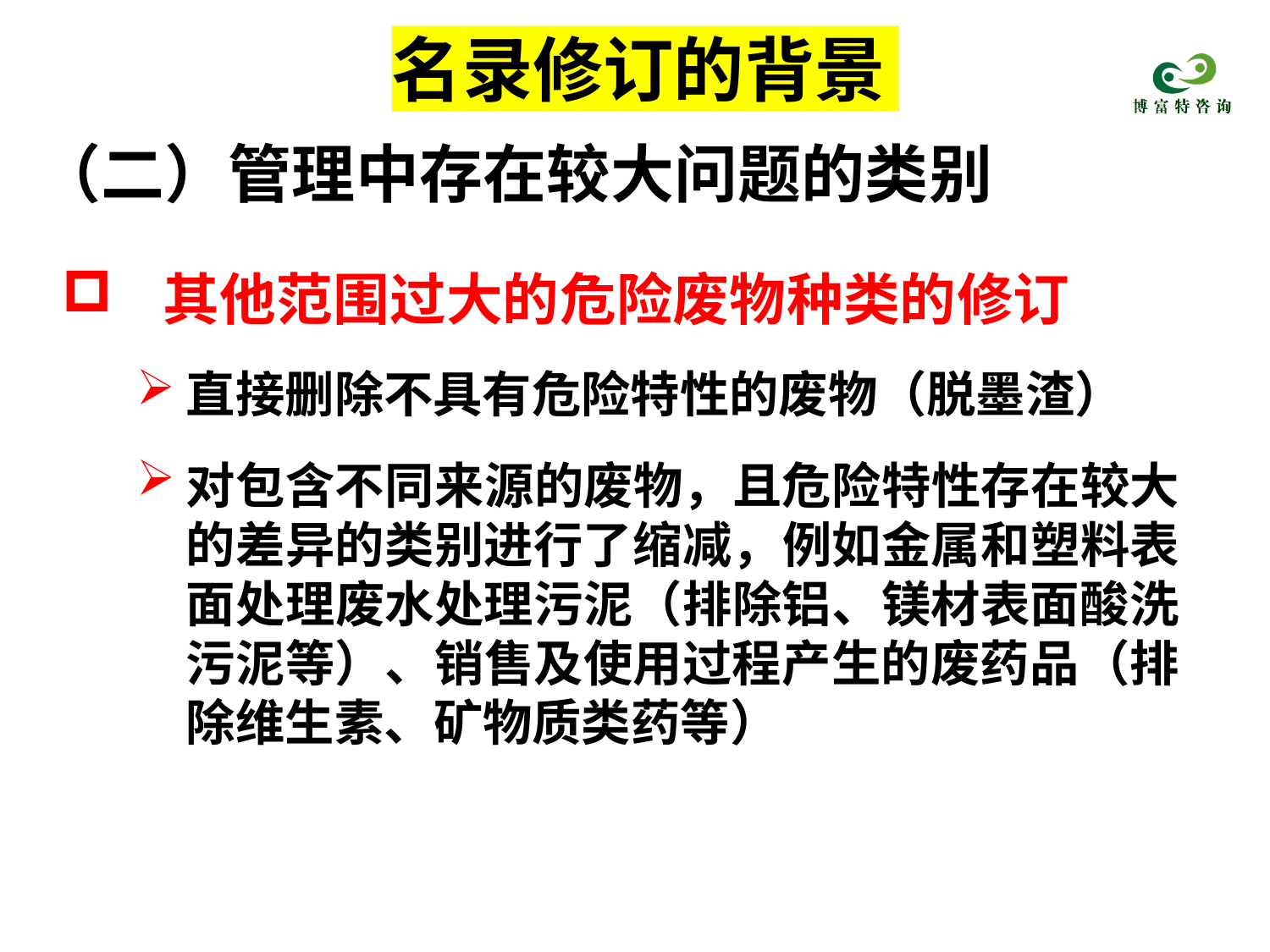

# 名录修订的背景
（二）管理中存在较大问题的类别
其他范围过大的危险废物种类的修订
直接删除不具有危险特性的废物（脱墨渣）
对包含不同来源的废物，且危险特性存在较大 的差异的类别进行了缩减，例如金属和塑料表 面处理废水处理污泥（排除铝、镁材表面酸洗 污泥等）、销售及使用过程产生的废药品（排 除维生素、矿物质类药等）